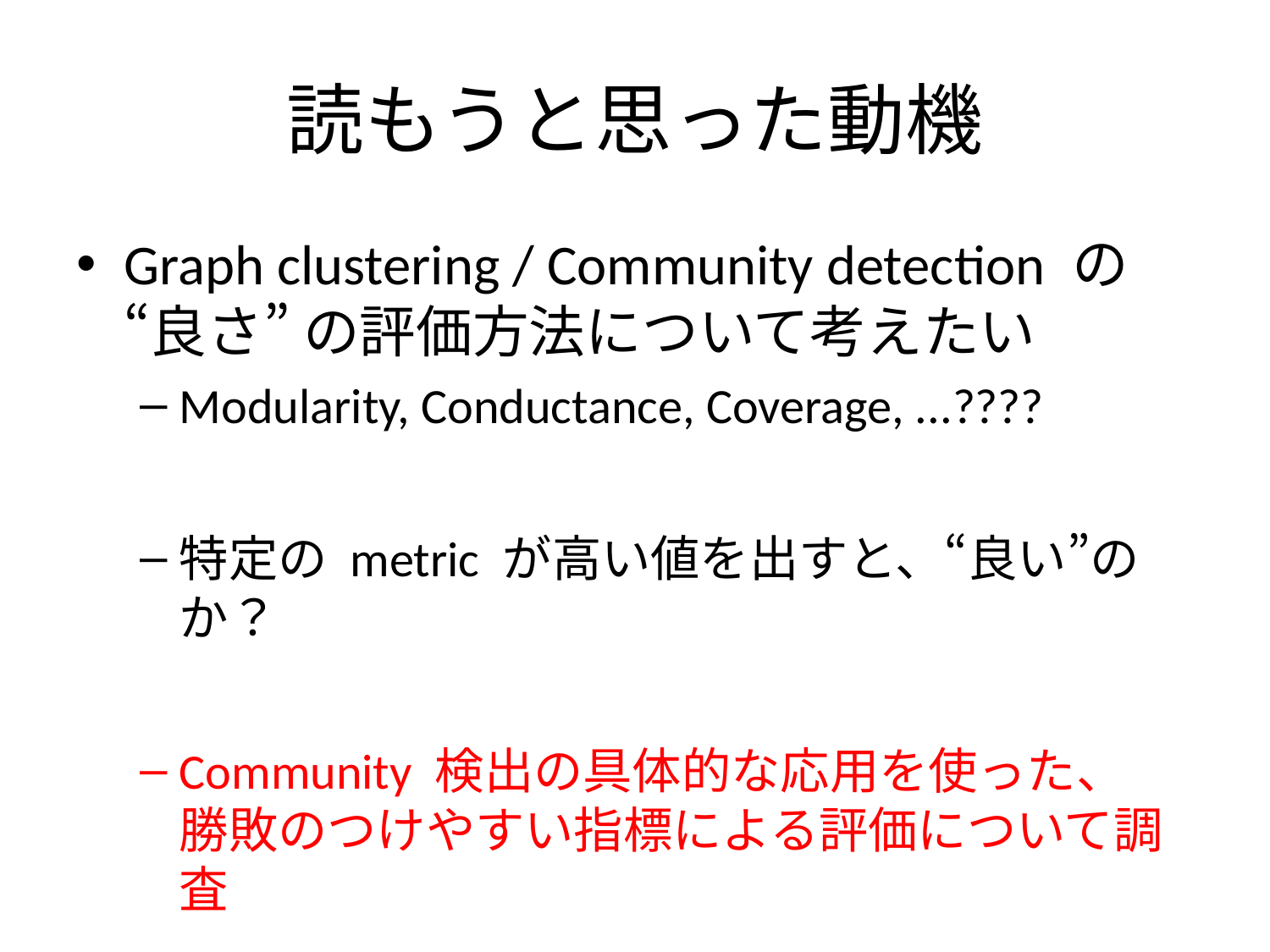

# 読もうと思った動機
Graph clustering / Community detection の
“良さ” の評価方法について考えたい
Modularity, Conductance, Coverage, ...????

特定の metric が高い値を出すと、“良い”のか？

Community 検出の具体的な応用を使った、
勝敗のつけやすい指標による評価について調査